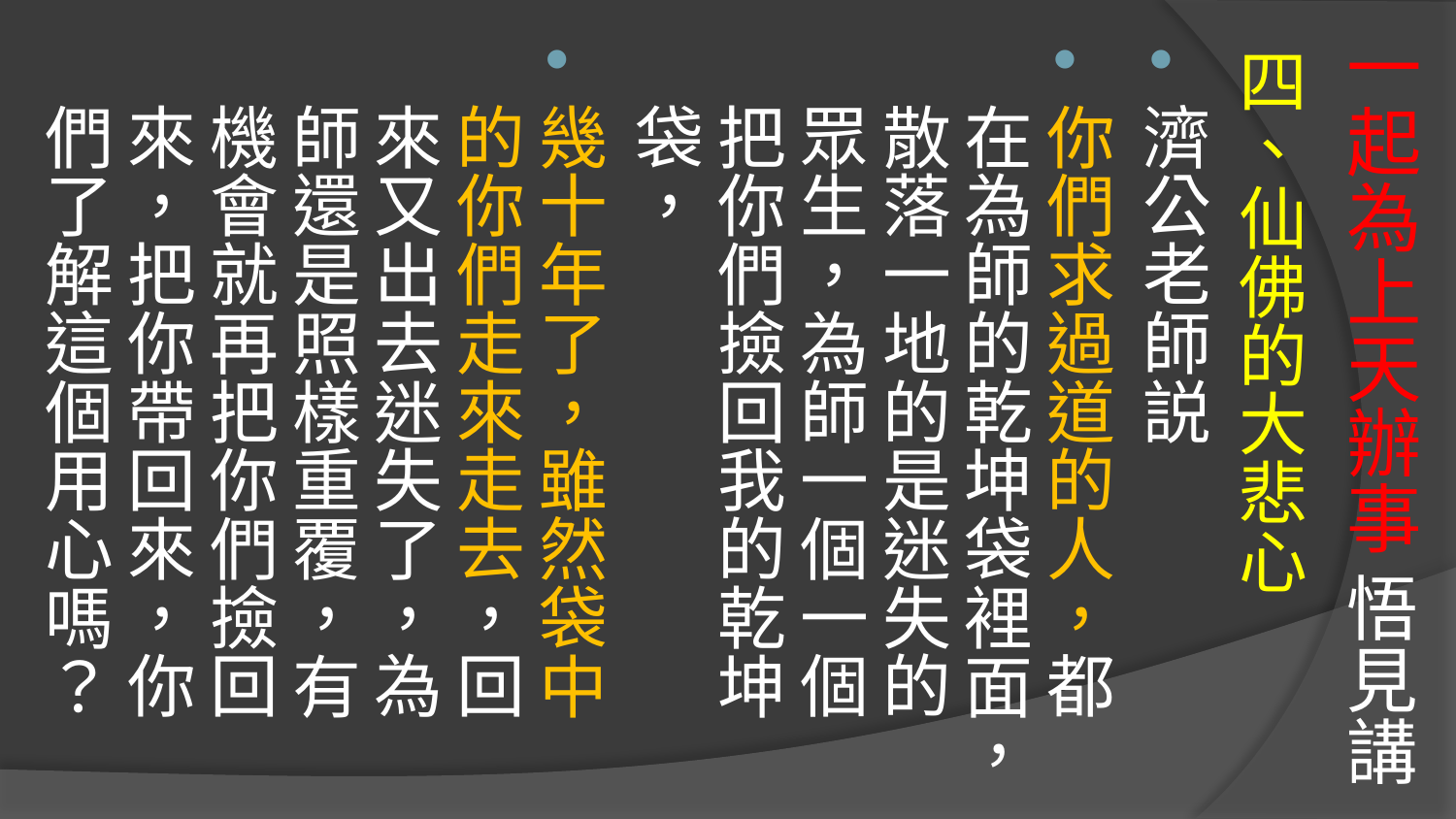

# 一起為上天辦事 悟見講
四、仙佛的大悲心
濟公老師説
你們求過道的人，都在為師的乾坤袋裡面，散落一地的是迷失的眾生，為師一個一個把你們撿回我的乾坤袋，
幾十年了，雖然袋中的你們走來走去，回來又出去迷失了，為師還是照樣重覆，有機會就再把你們撿回來，把你帶回來，你們了解這個用心嗎？